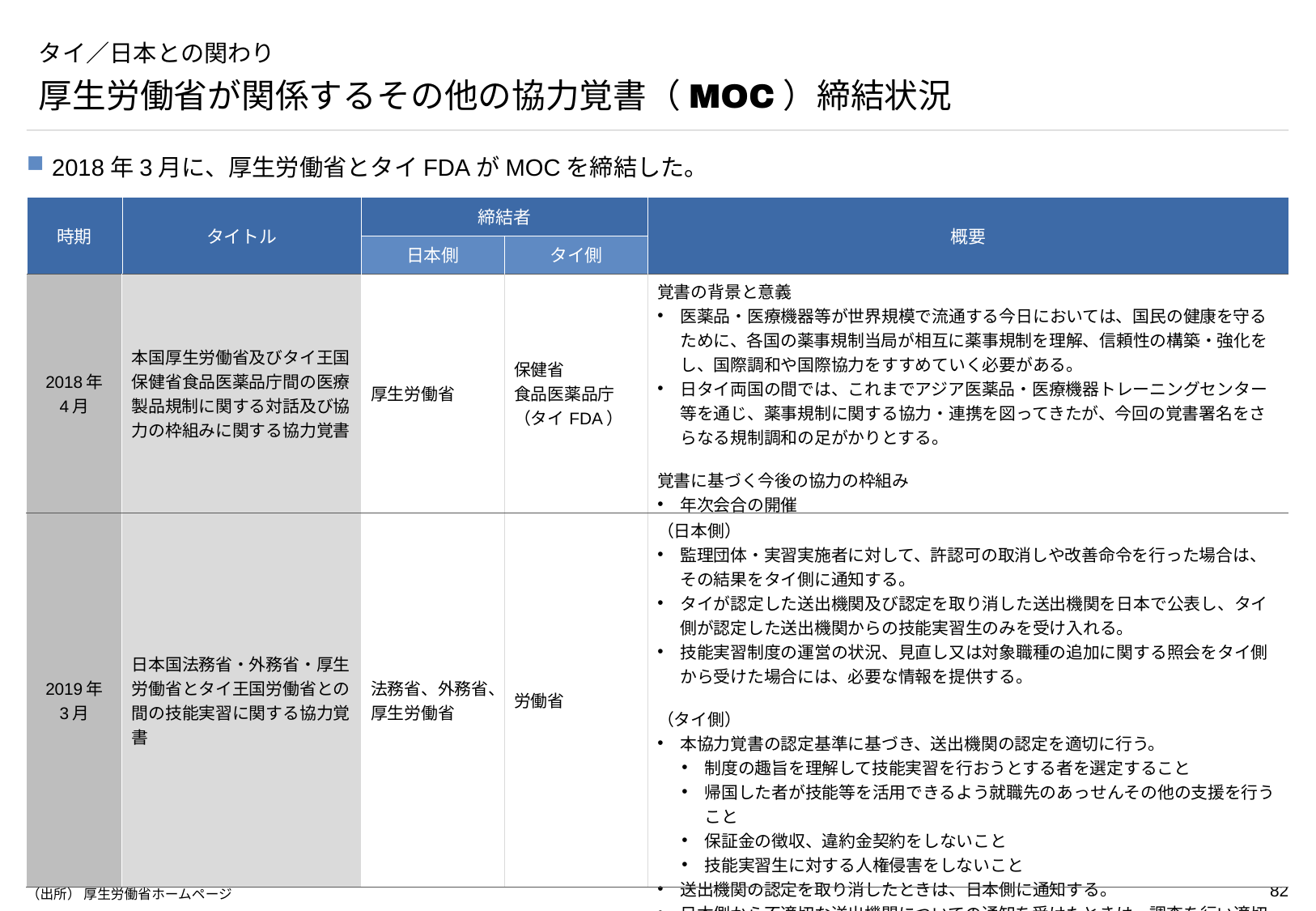

# タイ／日本との関わり
厚生労働省が関係するその他の協力覚書（MOC）締結状況
2018年3月に、厚生労働省とタイFDAがMOCを締結した。
| 時期 | タイトル | 締結者 |  | 概要 |
| --- | --- | --- | --- | --- |
|  |  | 日本側 | タイ側 |  |
| 2018年 4月 | 本国厚生労働省及びタイ王国保健省食品医薬品庁間の医療製品規制に関する対話及び協力の枠組みに関する協力覚書 | 厚生労働省 | 保健省 食品医薬品庁 （タイFDA） | 覚書の背景と意義 医薬品・医療機器等が世界規模で流通する今日においては、国民の健康を守るために、各国の薬事規制当局が相互に薬事規制を理解、信頼性の構築・強化をし、国際調和や国際協力をすすめていく必要がある。 日タイ両国の間では、これまでアジア医薬品・医療機器トレーニングセンター等を通じ、薬事規制に関する協力・連携を図ってきたが、今回の覚書署名をさらなる規制調和の足がかりとする。 覚書に基づく今後の協力の枠組み 年次会合の開催 共通の関心事項に関するワーキンググループ（WG）の設置 |
| 2019年 3月 | 日本国法務省・外務省・厚生労働省とタイ王国労働省との間の技能実習に関する協力覚書 | 法務省、外務省、厚生労働省 | 労働省 | （日本側） 監理団体・実習実施者に対して、許認可の取消しや改善命令を行った場合は、その結果をタイ側に通知する。 タイが認定した送出機関及び認定を取り消した送出機関を日本で公表し、タイ側が認定した送出機関からの技能実習生のみを受け入れる。 技能実習制度の運営の状況、見直し又は対象職種の追加に関する照会をタイ側から受けた場合には、必要な情報を提供する。 （タイ側） 本協力覚書の認定基準に基づき、送出機関の認定を適切に行う。 制度の趣旨を理解して技能実習を行おうとする者を選定すること 帰国した者が技能等を活用できるよう就職先のあっせんその他の支援を行うこと 保証金の徴収、違約金契約をしないこと 技能実習生に対する人権侵害をしないこと 送出機関の認定を取り消したときは、日本側に通知する。 日本側から不適切な送出機関についての通知を受けたときは、調査を行い適切に対処する。またその結果を日本側に通知する。 |
（出所） 厚生労働省ホームページ